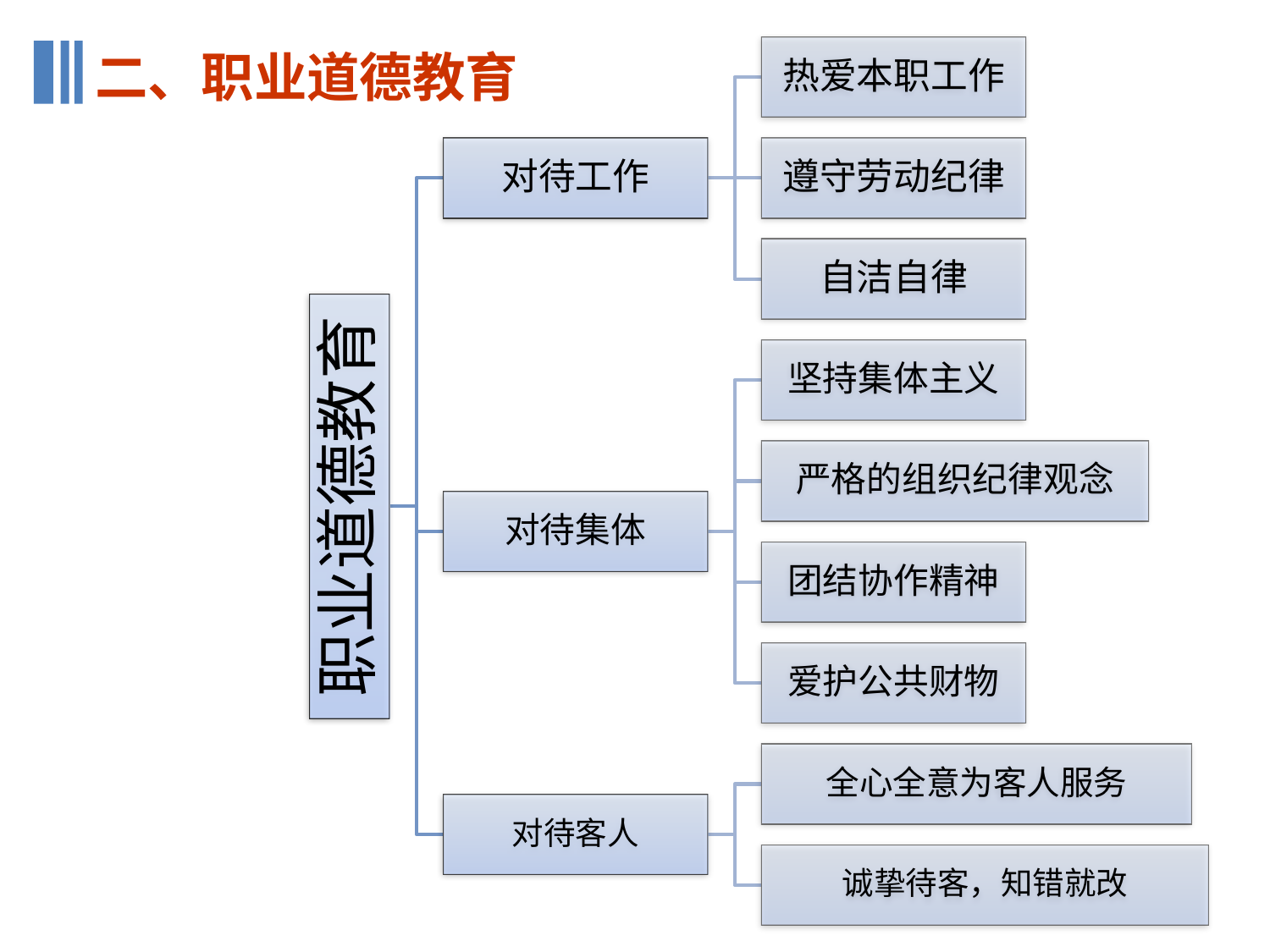

职业道德教育
对待工作
热爱本职工作
遵守劳动纪律
自洁自律
对待集体
坚持集体主义
严格的组织纪律观念
团结协作精神
爱护公共财物
对待客人
全心全意为客人服务
诚挚待客，知错就改
二、职业道德教育